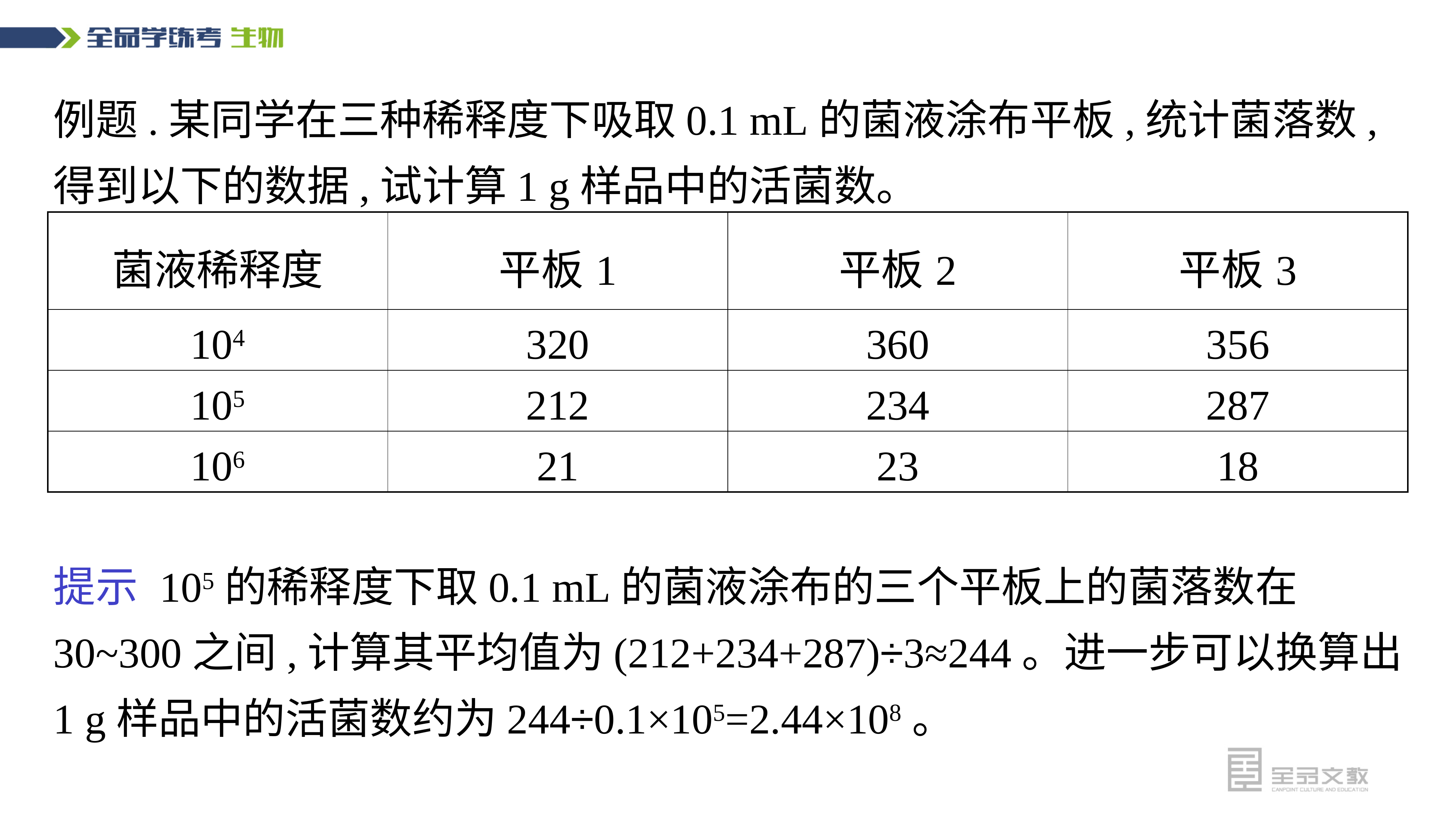

例题.某同学在三种稀释度下吸取0.1 mL的菌液涂布平板,统计菌落数,得到以下的数据,试计算1 g样品中的活菌数。
| 菌液稀释度 | 平板1 | 平板2 | 平板3 |
| --- | --- | --- | --- |
| 104 | 320 | 360 | 356 |
| 105 | 212 | 234 | 287 |
| 106 | 21 | 23 | 18 |
提示 105的稀释度下取0.1 mL的菌液涂布的三个平板上的菌落数在30~300之间,计算其平均值为(212+234+287)÷3≈244。进一步可以换算出1 g样品中的活菌数约为244÷0.1×105=2.44×108。